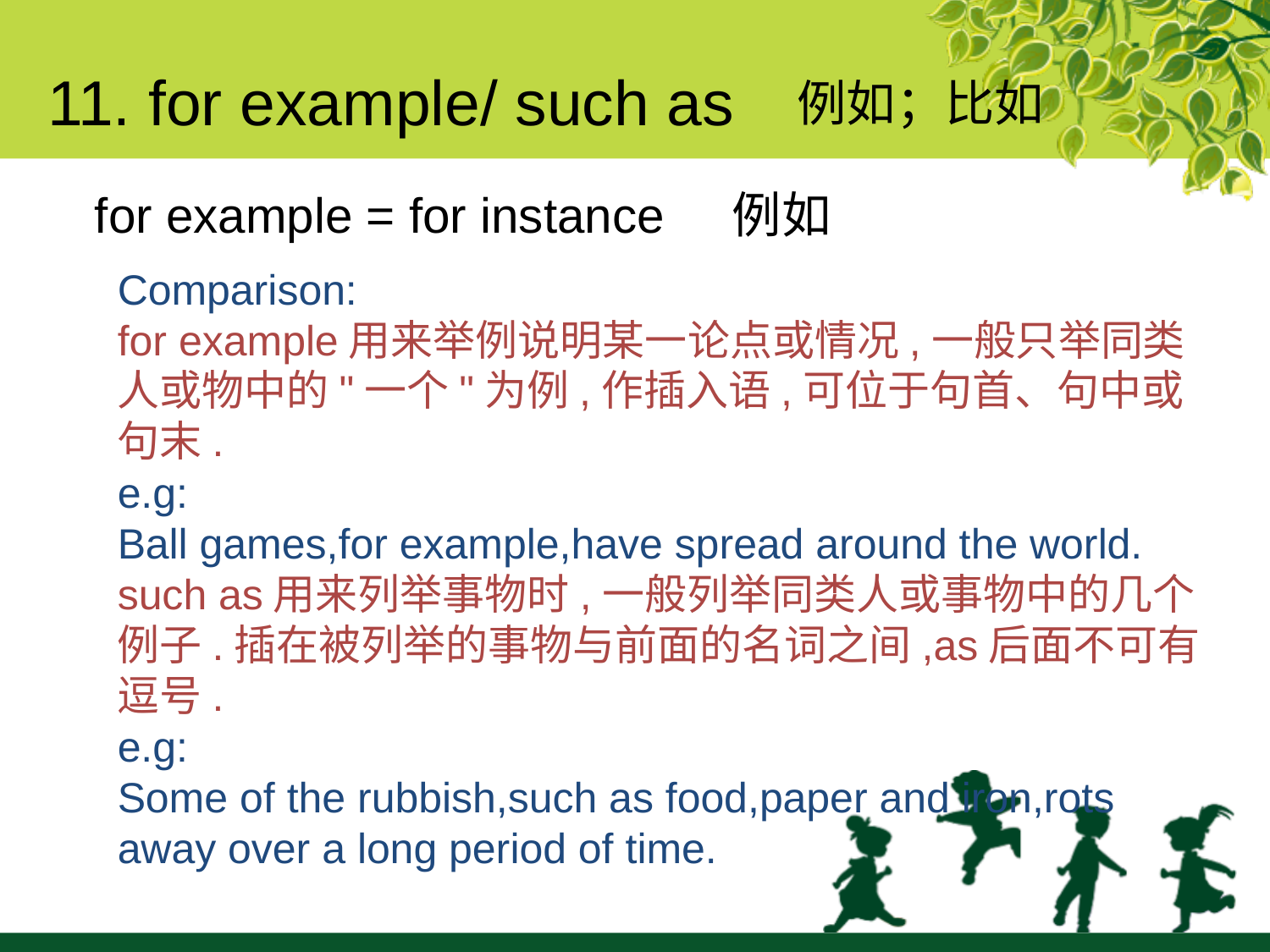

11. for example/ such as
例如；比如
for example = for instance    例如
Comparison:
for example用来举例说明某一论点或情况,一般只举同类人或物中的"一个"为例,作插入语,可位于句首、句中或句末.
e.g:
Ball games,for example,have spread around the world.
such as用来列举事物时,一般列举同类人或事物中的几个例子.插在被列举的事物与前面的名词之间,as后面不可有逗号.
e.g:
Some of the rubbish,such as food,paper and iron,rots away over a long period of time.